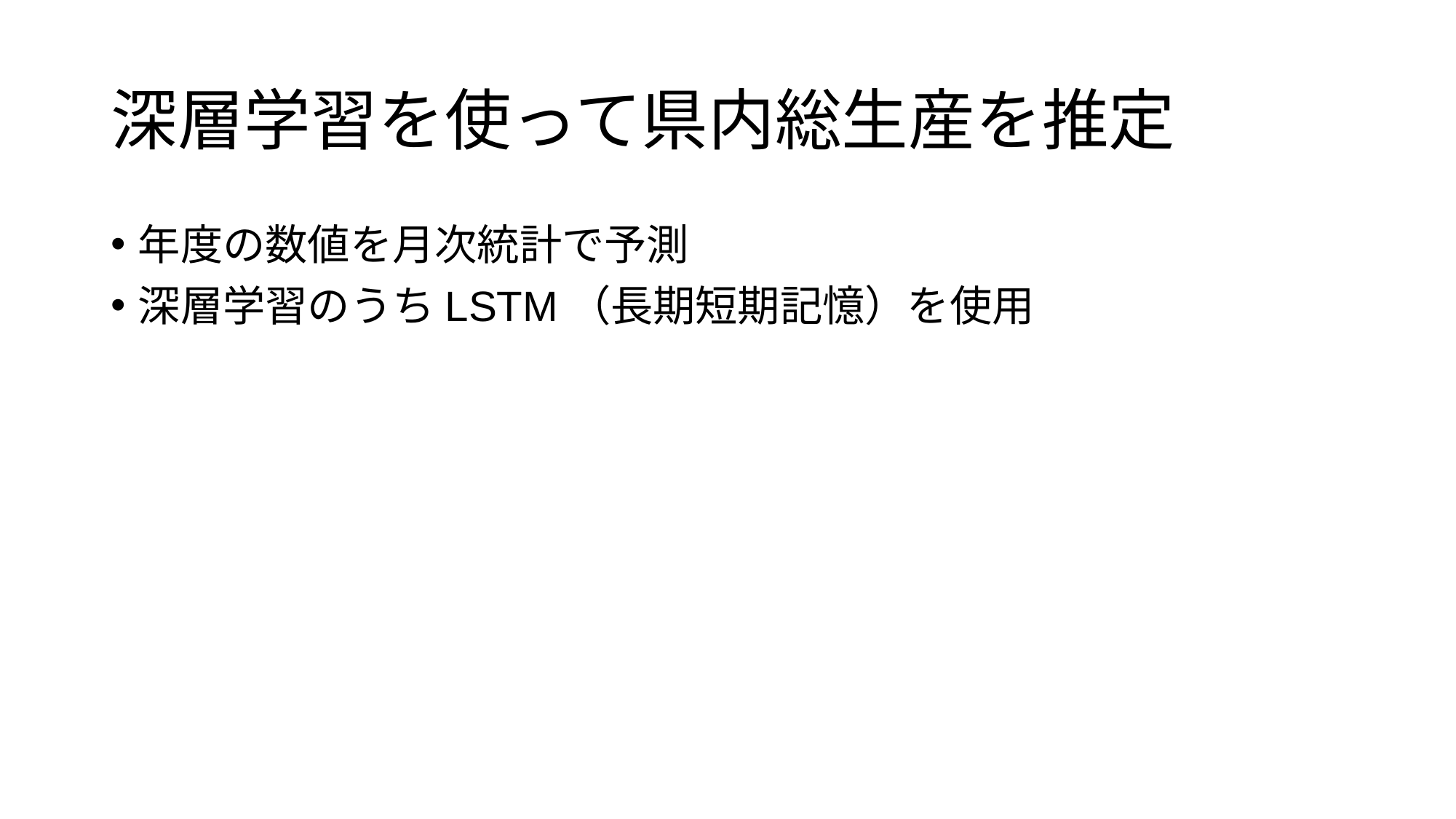

# 深層学習を使って県内総生産を推定
年度の数値を月次統計で予測
深層学習のうちLSTM（長期短期記憶）を使用